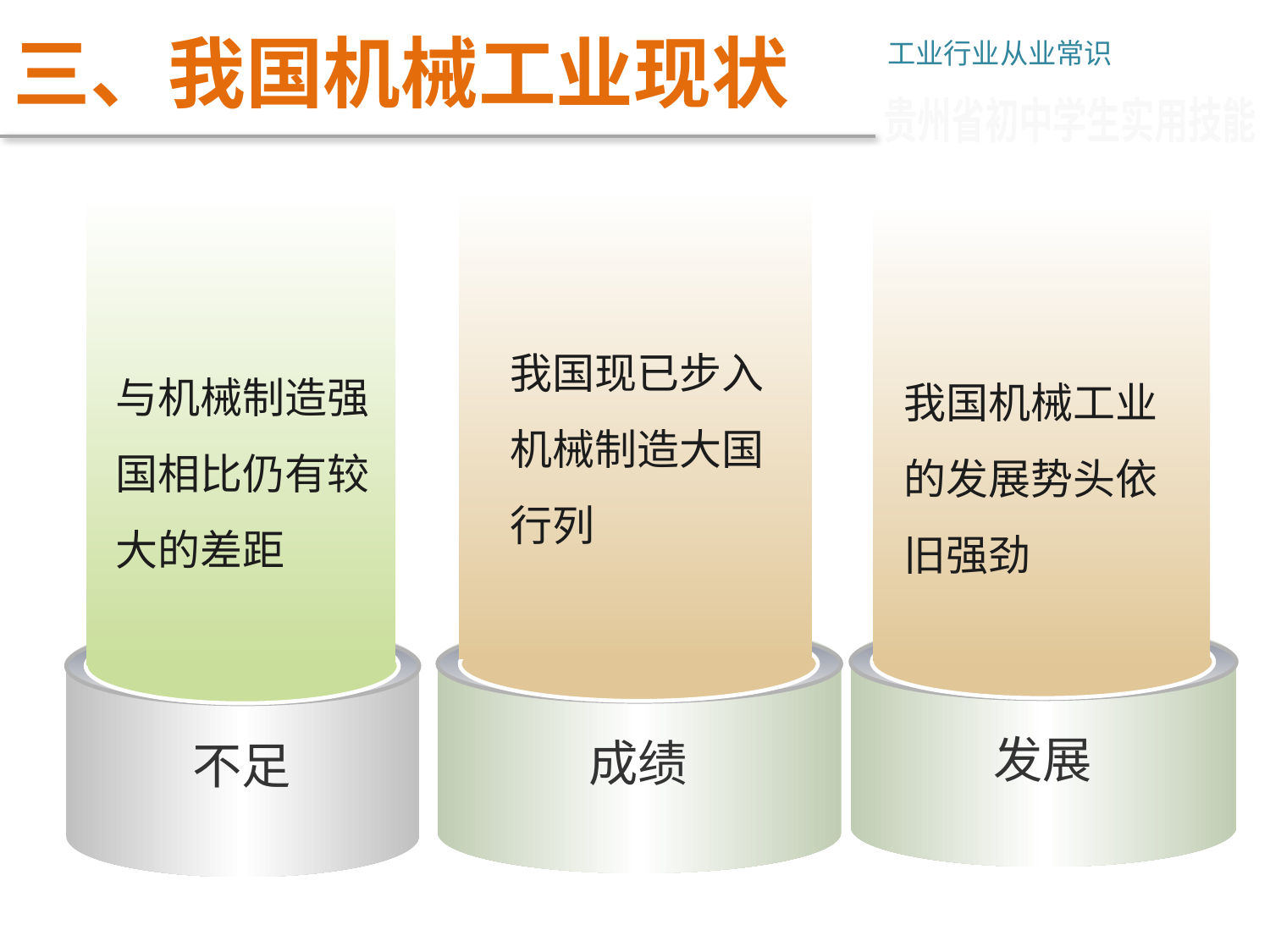

# 三、我国机械工业现状
工业行业从业常识
贵州省初中学生实用技能

我国现已步入机械制造大国行列

成绩

与机械制造强国相比仍有较大的差距

不足

我国机械工业的发展势头依旧强劲

发展